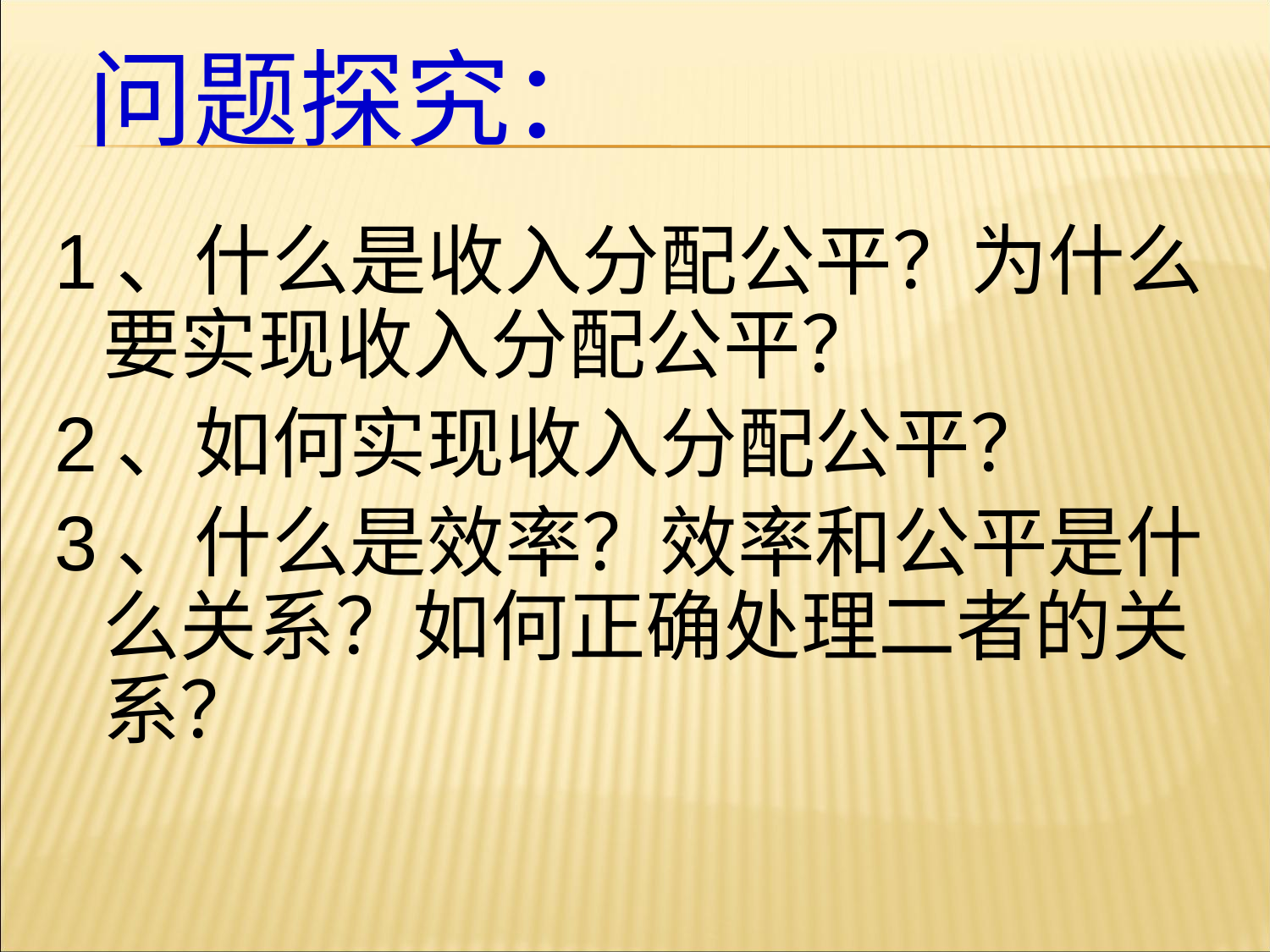

# 1、什么是收入分配公平？为什么要实现收入分配公平？
2、如何实现收入分配公平？
3、什么是效率？效率和公平是什么关系？如何正确处理二者的关系？
问题探究：